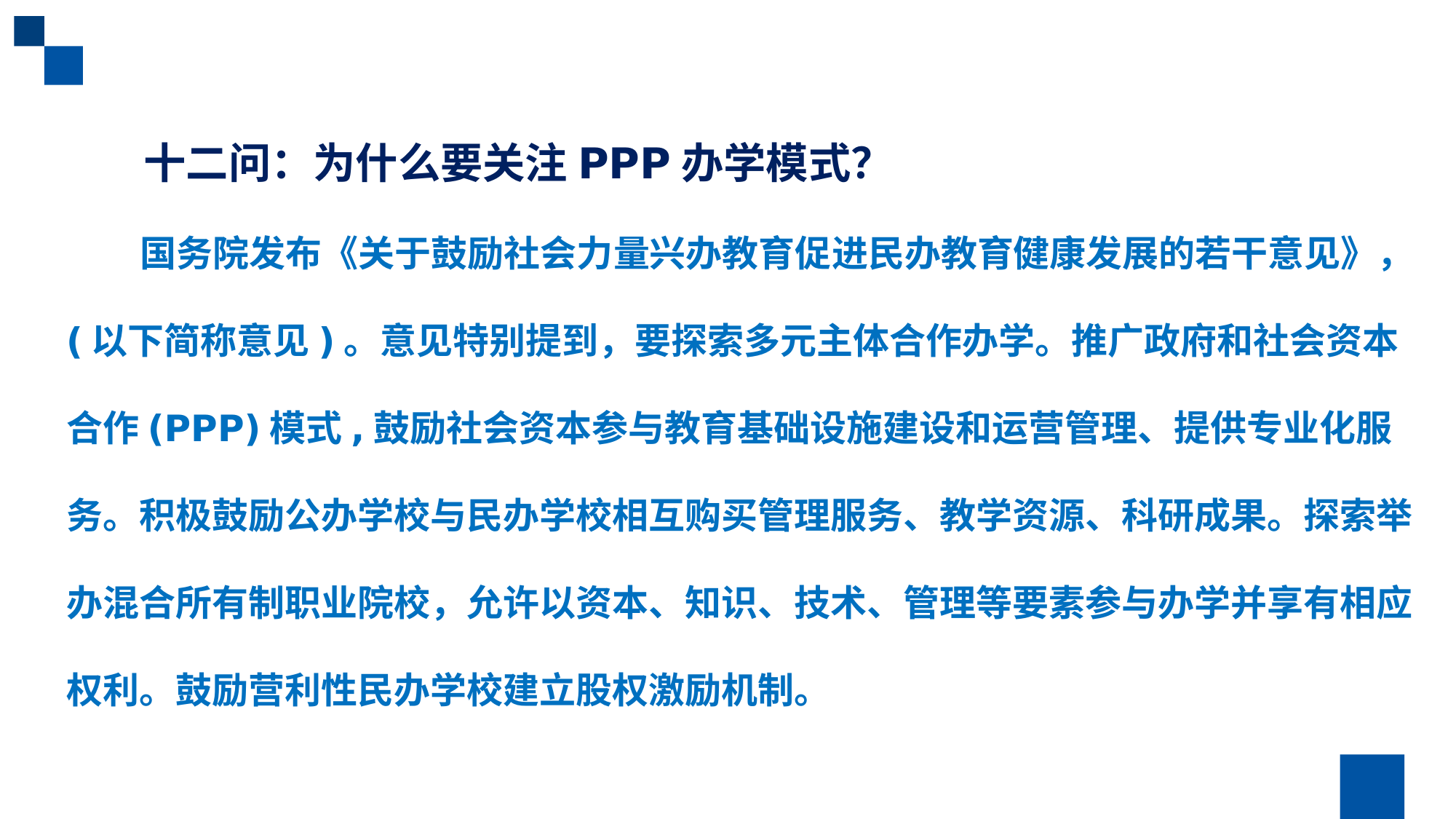

十二问：为什么要关注PPP办学模式？
        国务院发布《关于鼓励社会力量兴办教育促进民办教育健康发展的若干意见》，(以下简称意见)。意见特别提到，要探索多元主体合作办学。推广政府和社会资本合作(PPP)模式,鼓励社会资本参与教育基础设施建设和运营管理、提供专业化服务。积极鼓励公办学校与民办学校相互购买管理服务、教学资源、科研成果。探索举办混合所有制职业院校，允许以资本、知识、技术、管理等要素参与办学并享有相应权利。鼓励营利性民办学校建立股权激励机制。

80